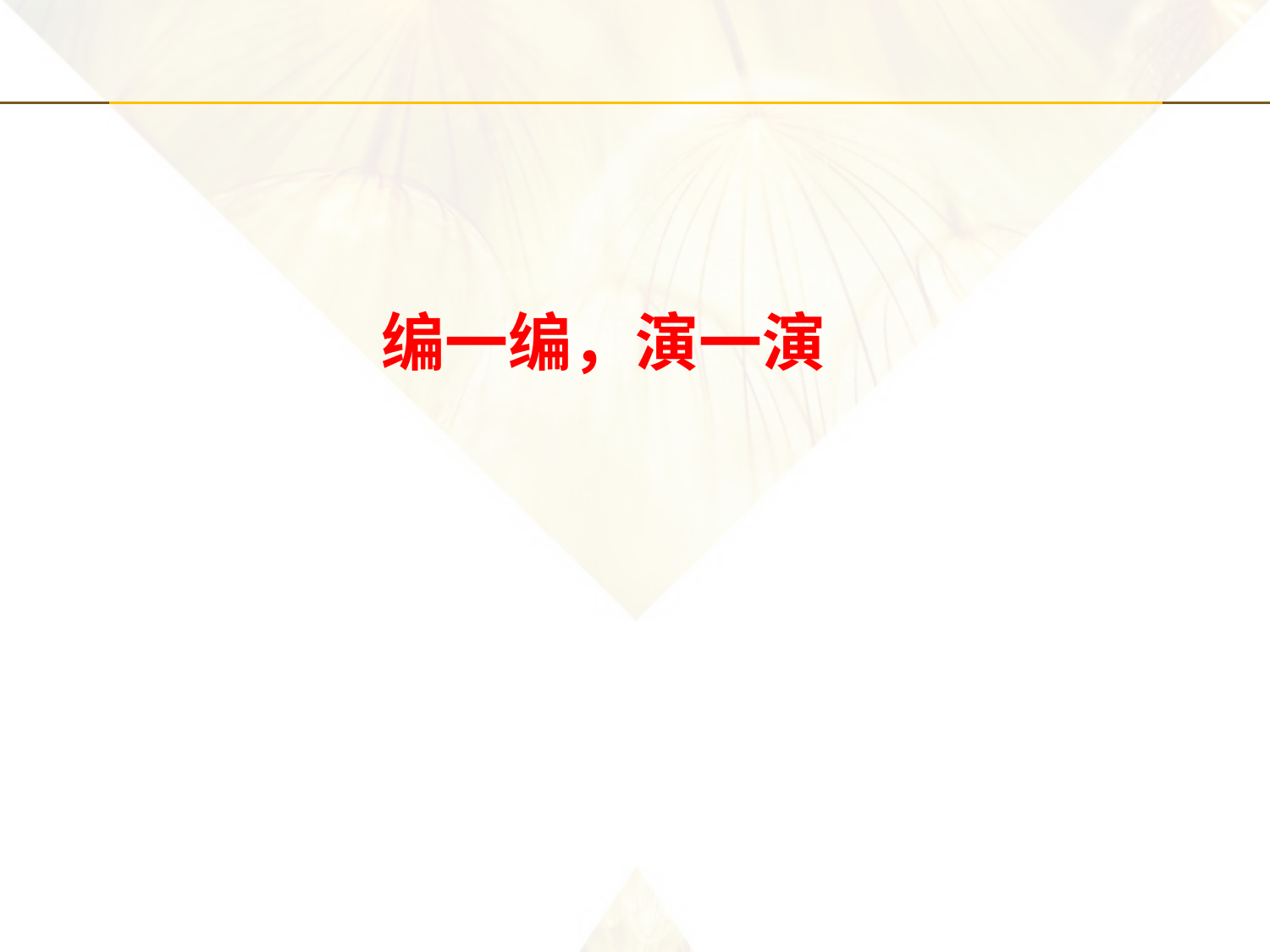

教师出示所准备的几个人物以及他们的生活背景关键词，让学生根据所出示的关键词仿照Let’s learn more部分创编一个新的对话。要求使用功能结构：What happened to…?并使用一般过去时态进行描述。如：… was ill.... cleaned the room /...
编一编，演一演